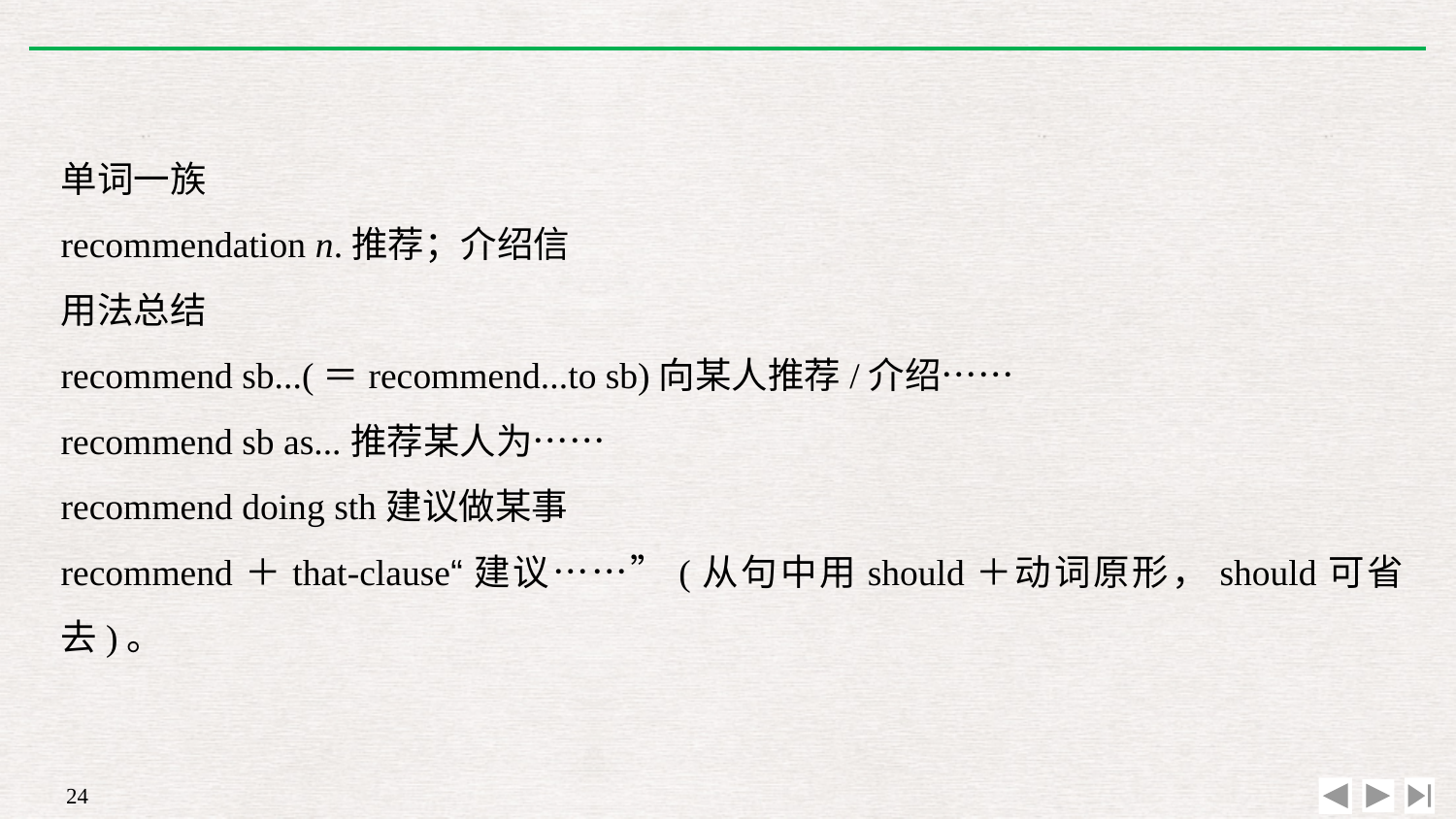

单词一族
recommendation n.推荐；介绍信
用法总结
recommend sb...(＝recommend...to sb)向某人推荐/介绍……
recommend sb as...推荐某人为……
recommend doing sth建议做某事
recommend＋that-clause“建议……”(从句中用should＋动词原形，should可省去)。